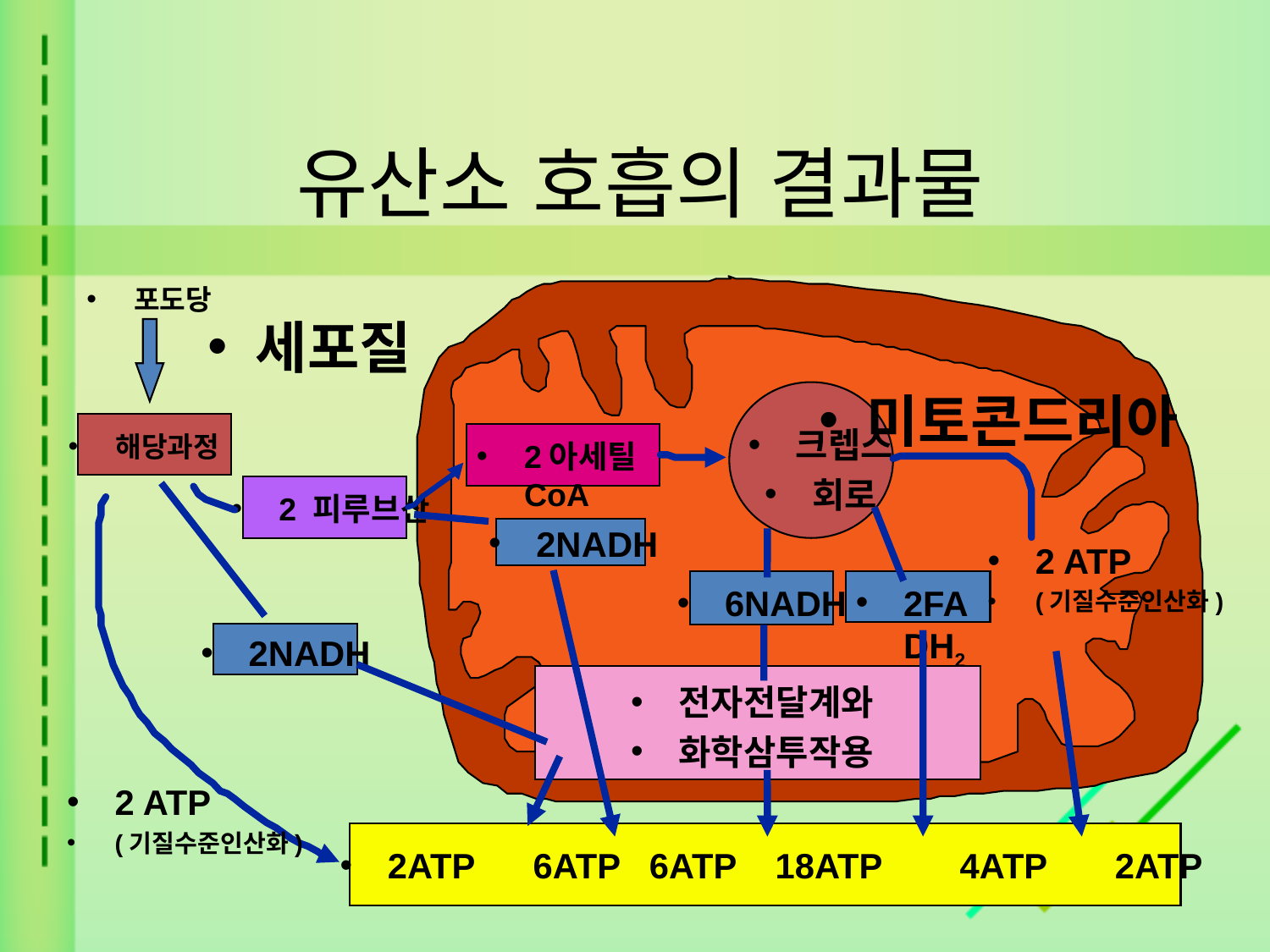

# 유산소 호흡의 결과물
포도당

세포질

미토콘드리아

크렙스
회로
해당과정

2아세틸CoA

2 피루브산

2NADH

2 ATP
(기질수준인산화)

2FADH2
6NADH

2NADH

전자전달계와
화학삼투작용

2 ATP
(기질수준인산화)

2ATP      6ATP   6ATP    18ATP        4ATP       2ATP